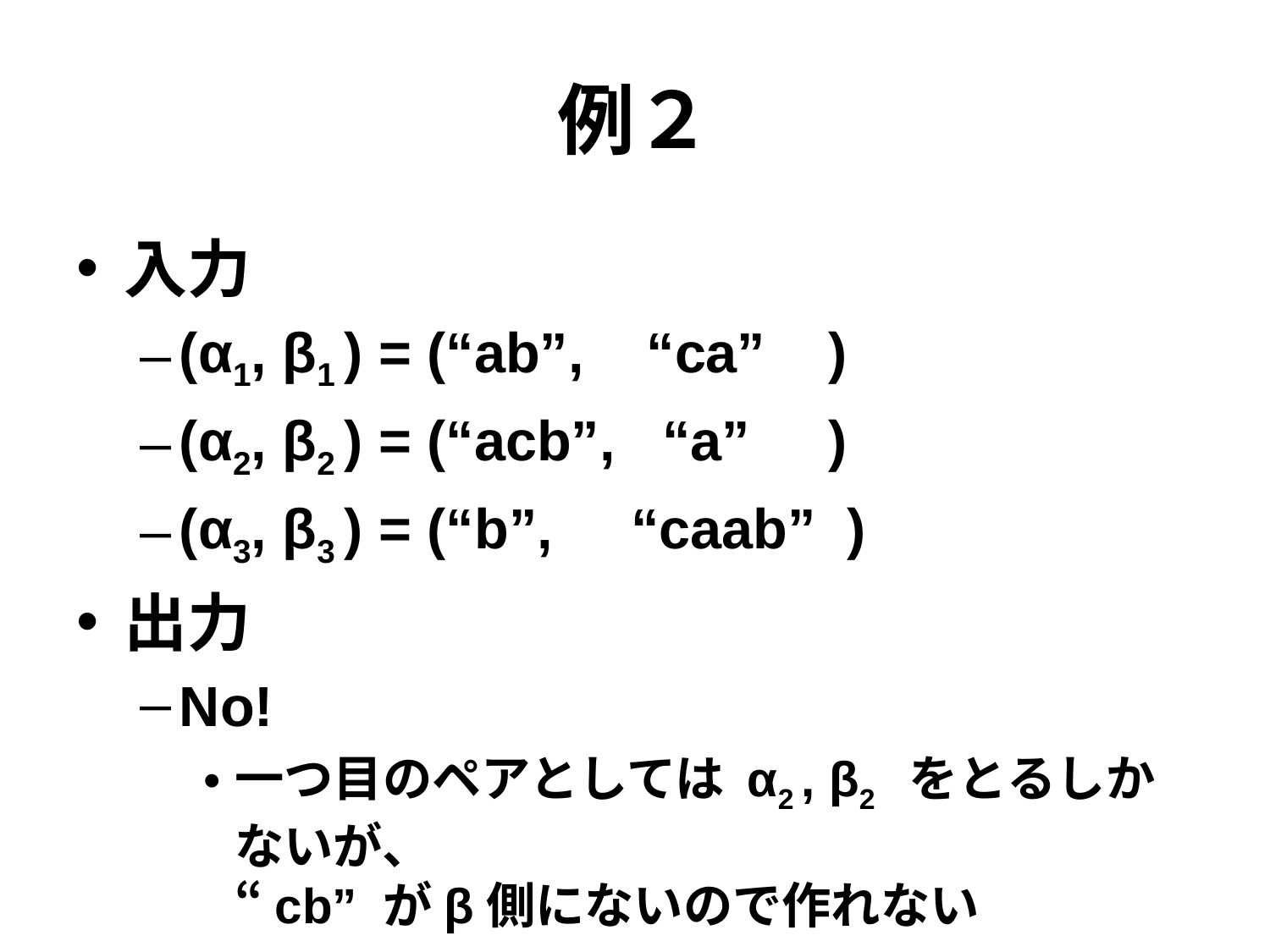

# 例２
入力
(α1, β1 ) = (“ab”,    “ca”    )
(α2, β2 ) = (“acb”,   “a”     )
(α3, β3 ) = (“b”,     “caab”  )
出力
No!
一つ目のペアとしては α2 , β2  をとるしかないが、
“cb” がβ側にないので作れない